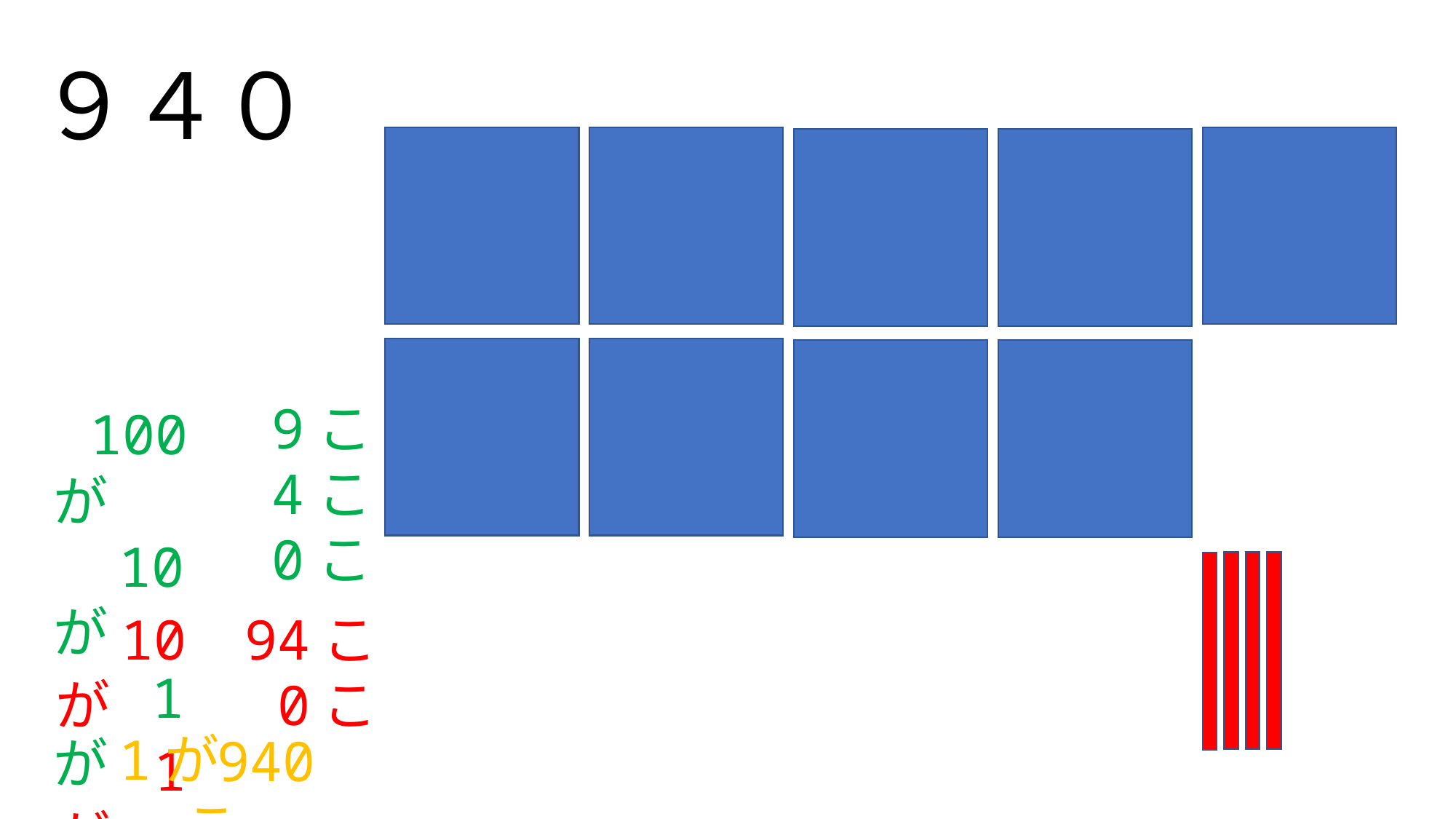

９４０

 100が
  10が
   1が
 9こ
 4こ
 0こ

  10が
   1が
 94こ
  0こ
  1が
 940こ